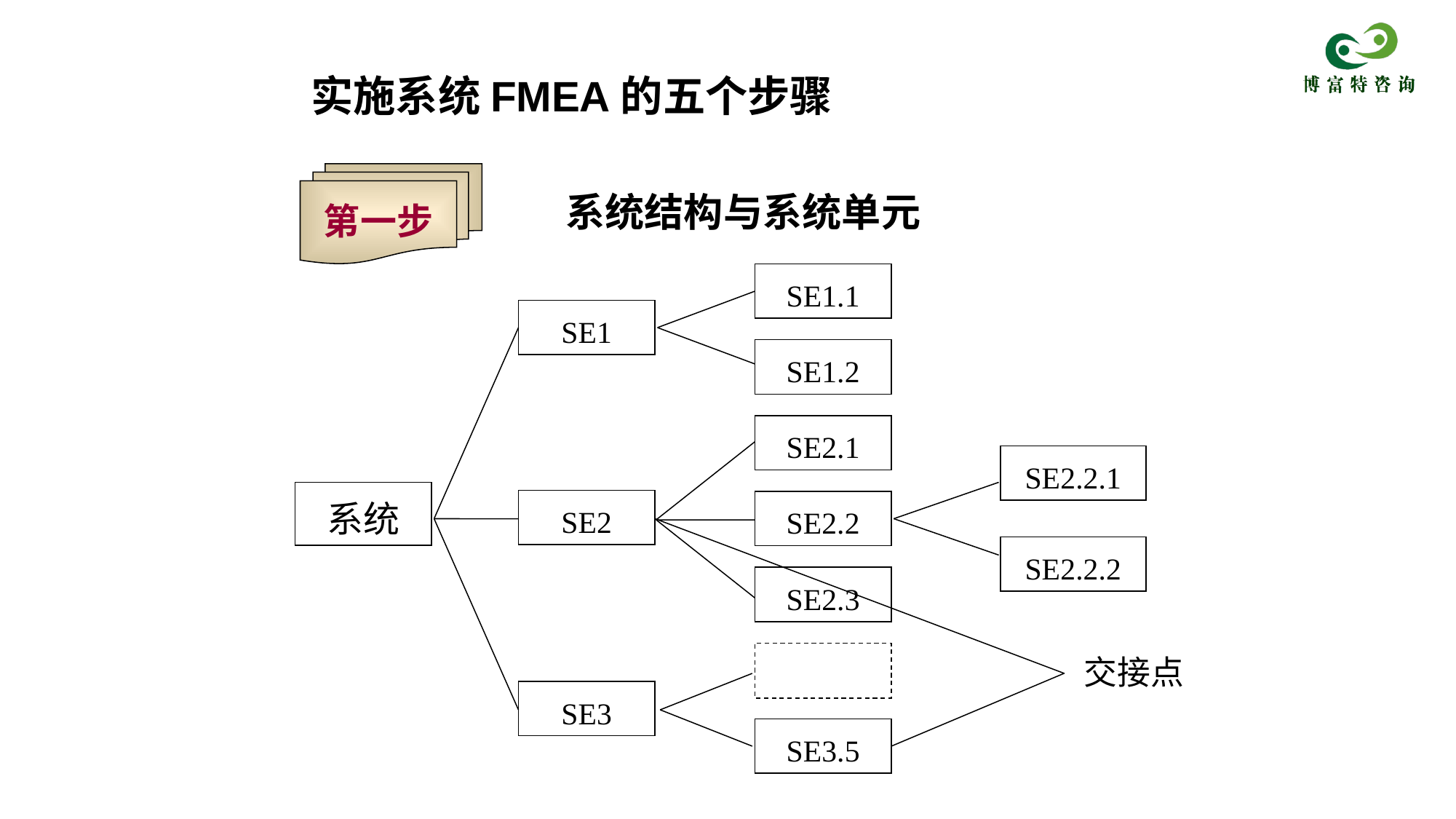

实施系统FMEA的五个步骤
第一步
系统结构与系统单元
SE1.1

SE1

SE1.2
SE2.1

SE2.2.1
系统

SE2
SE2.2
SE2.2.2
SE2.3

SE3
SE3.5

交接点